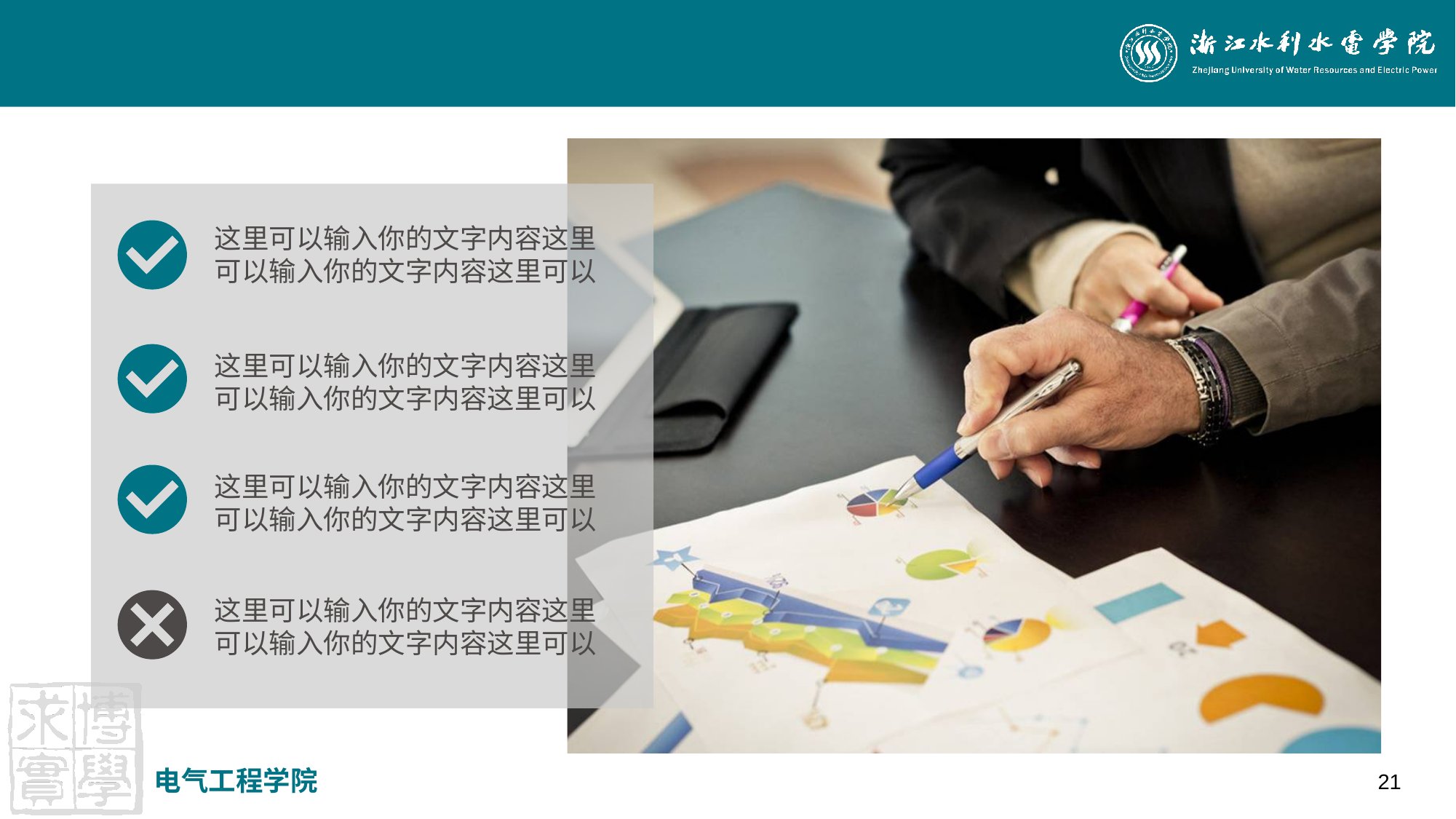

#

这里可以输入你的文字内容这里可以输入你的文字内容这里可以

这里可以输入你的文字内容这里可以输入你的文字内容这里可以

这里可以输入你的文字内容这里可以输入你的文字内容这里可以

这里可以输入你的文字内容这里可以输入你的文字内容这里可以

电气工程学院
21